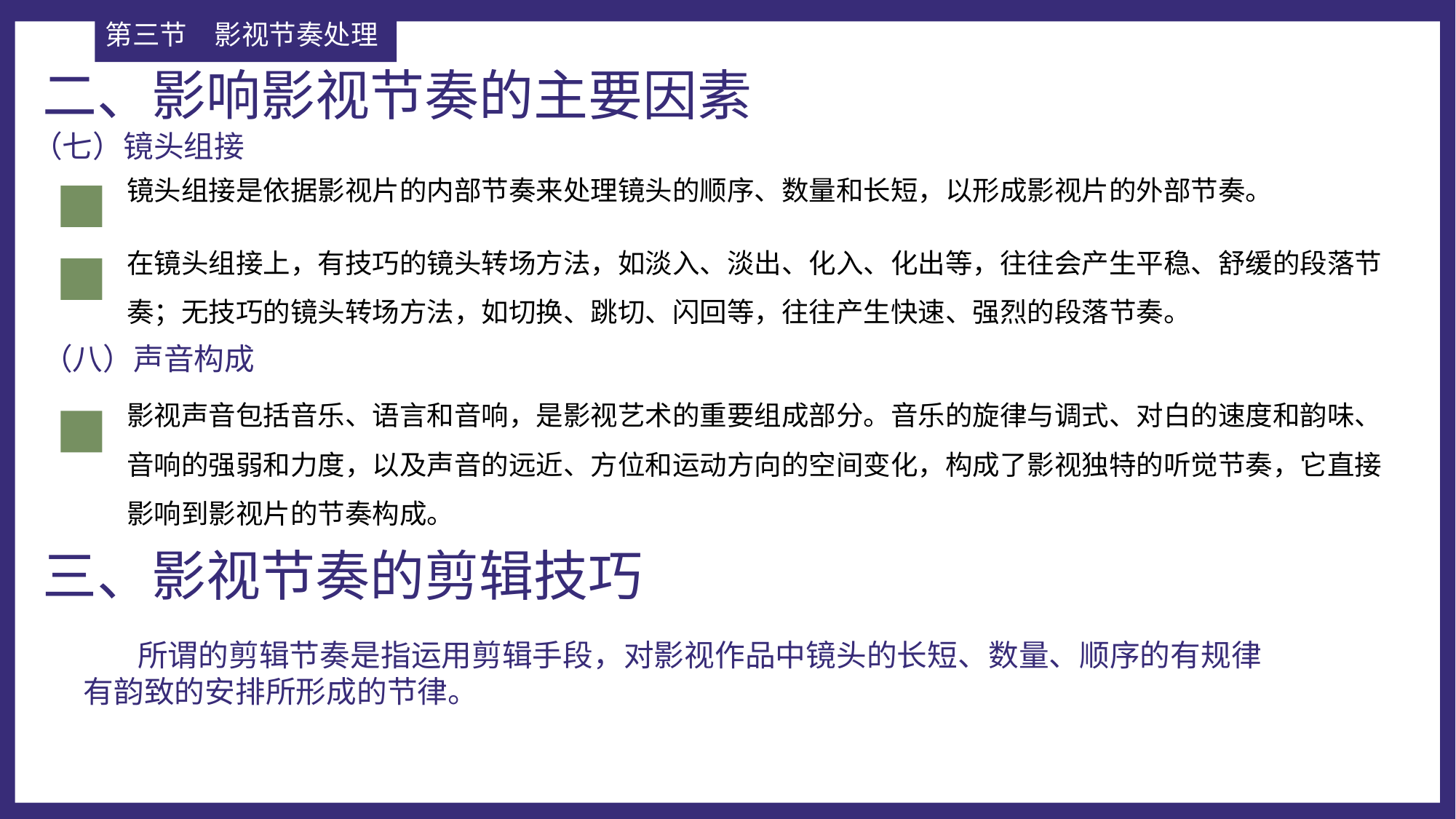

第三节	影视节奏处理
二、影响影视节奏的主要因素
（七）镜头组接
镜头组接是依据影视片的内部节奏来处理镜头的顺序、数量和长短，以形成影视片的外部节奏。

在镜头组接上，有技巧的镜头转场方法，如淡入、淡出、化入、化出等，往往会产生平稳、舒缓的段落节奏；无技巧的镜头转场方法，如切换、跳切、闪回等，往往产生快速、强烈的段落节奏。

（八）声音构成
影视声音包括音乐、语言和音响，是影视艺术的重要组成部分。音乐的旋律与调式、对白的速度和韵味、音响的强弱和力度，以及声音的远近、方位和运动方向的空间变化，构成了影视独特的听觉节奏，它直接影响到影视片的节奏构成。

三、影视节奏的剪辑技巧
       所谓的剪辑节奏是指运用剪辑手段，对影视作品中镜头的长短、数量、顺序的有规律有韵致的安排所形成的节律。